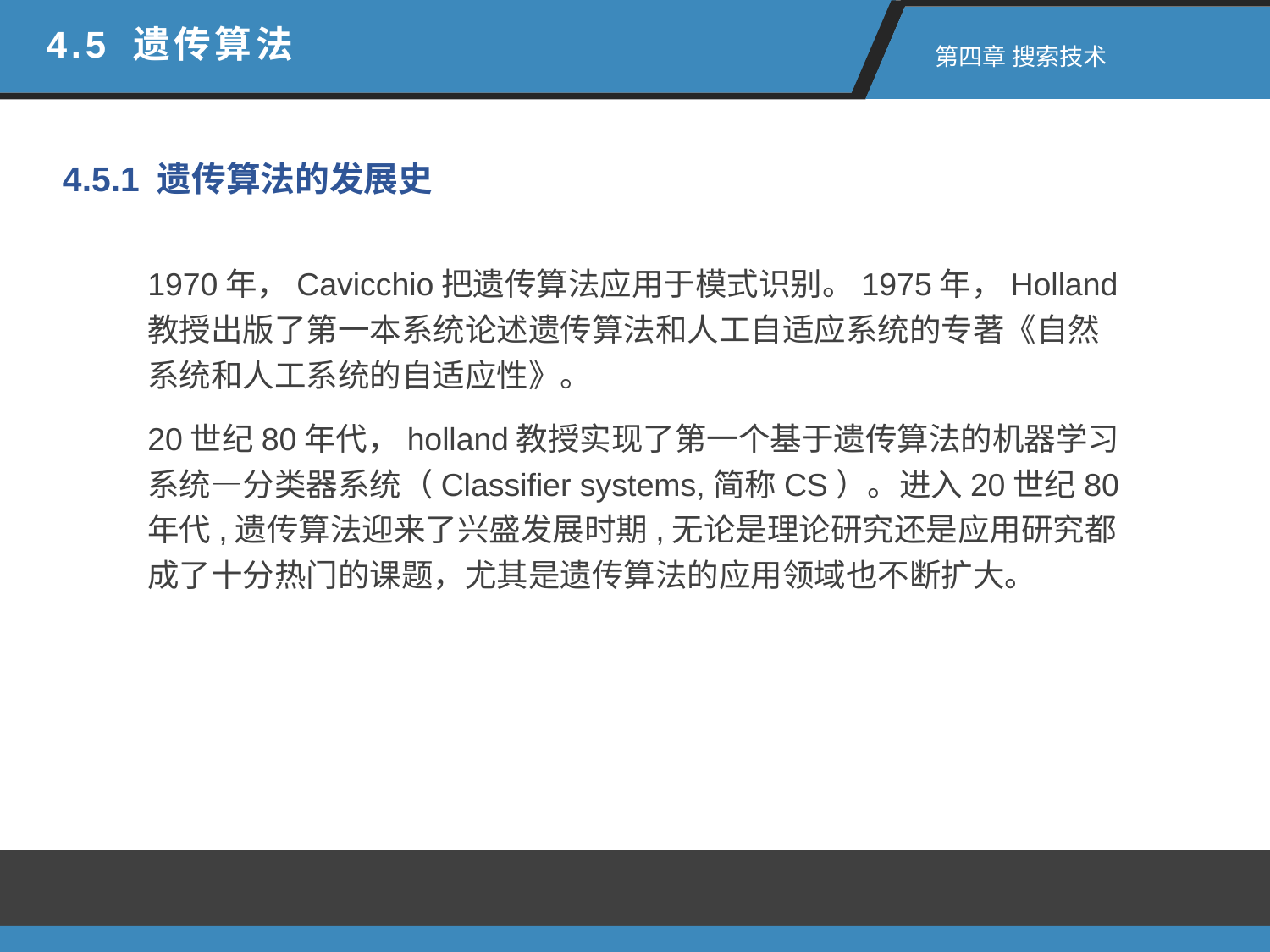

4.5 遗传算法
  第四章 搜索技术
4.5.1 遗传算法的发展史
1970年，Cavicchio把遗传算法应用于模式识别。1975年，Holland教授出版了第一本系统论述遗传算法和人工自适应系统的专著《自然系统和人工系统的自适应性》。
20世纪80年代，holland教授实现了第一个基于遗传算法的机器学习系统—分类器系统（Classifier systems,简称CS）。进入20世纪80年代,遗传算法迎来了兴盛发展时期,无论是理论研究还是应用研究都成了十分热门的课题，尤其是遗传算法的应用领域也不断扩大。